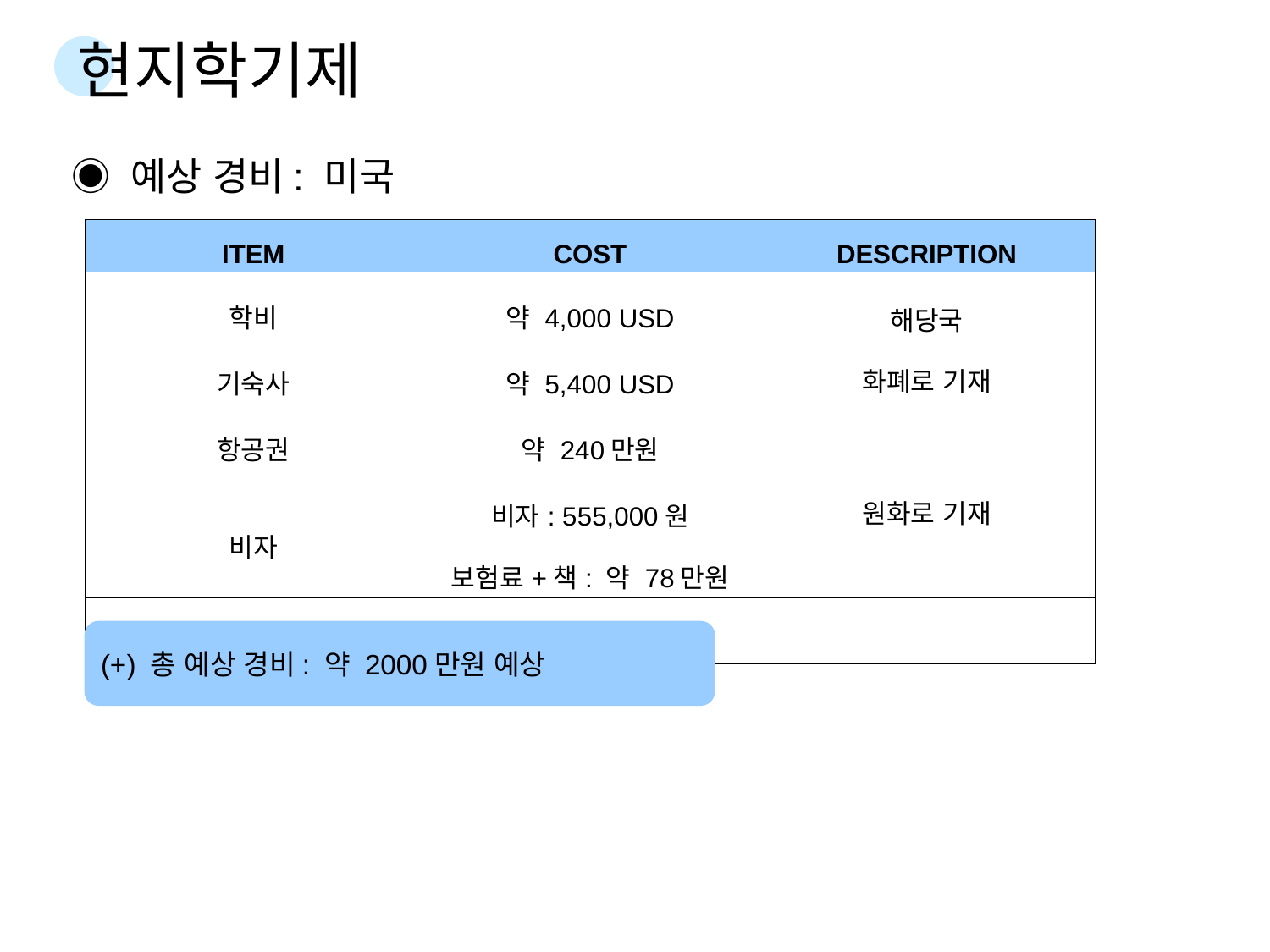

현지학기제
◉ 예상 경비: 미국
| ITEM | COST | DESCRIPTION |
| --- | --- | --- |
| 학비 | 약 4,000 USD | 해당국 화폐로 기재 |
| 기숙사 | 약 5,400 USD |  |
| 항공권 | 약 240만원 | 원화로 기재 |
| 비자 | 비자: 555,000원 보험료+책: 약 78만원 |  |
| 식비 | 개인 |  |
(+) 총 예상 경비: 약 2000만원 예상